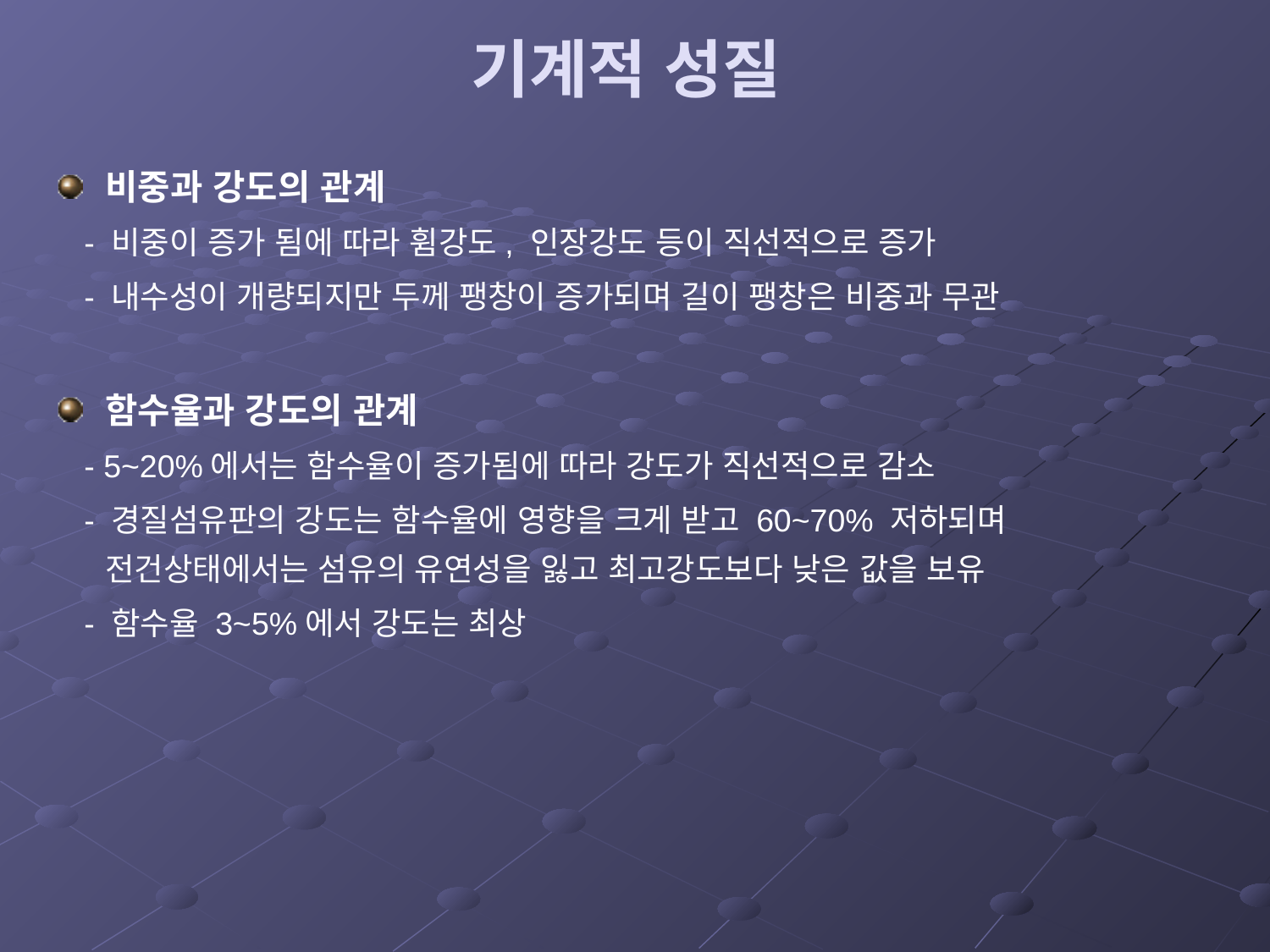

# 기계적 성질

비중과 강도의 관계
   - 비중이 증가 됨에 따라 휨강도, 인장강도 등이 직선적으로 증가
   - 내수성이 개량되지만 두께 팽창이 증가되며 길이 팽창은 비중과 무관

함수율과 강도의 관계
   - 5~20%에서는 함수율이 증가됨에 따라 강도가 직선적으로 감소
   - 경질섬유판의 강도는 함수율에 영향을 크게 받고 60~70% 저하되며 전건상태에서는 섬유의 유연성을 잃고 최고강도보다 낮은 값을 보유
   - 함수율 3~5%에서 강도는 최상